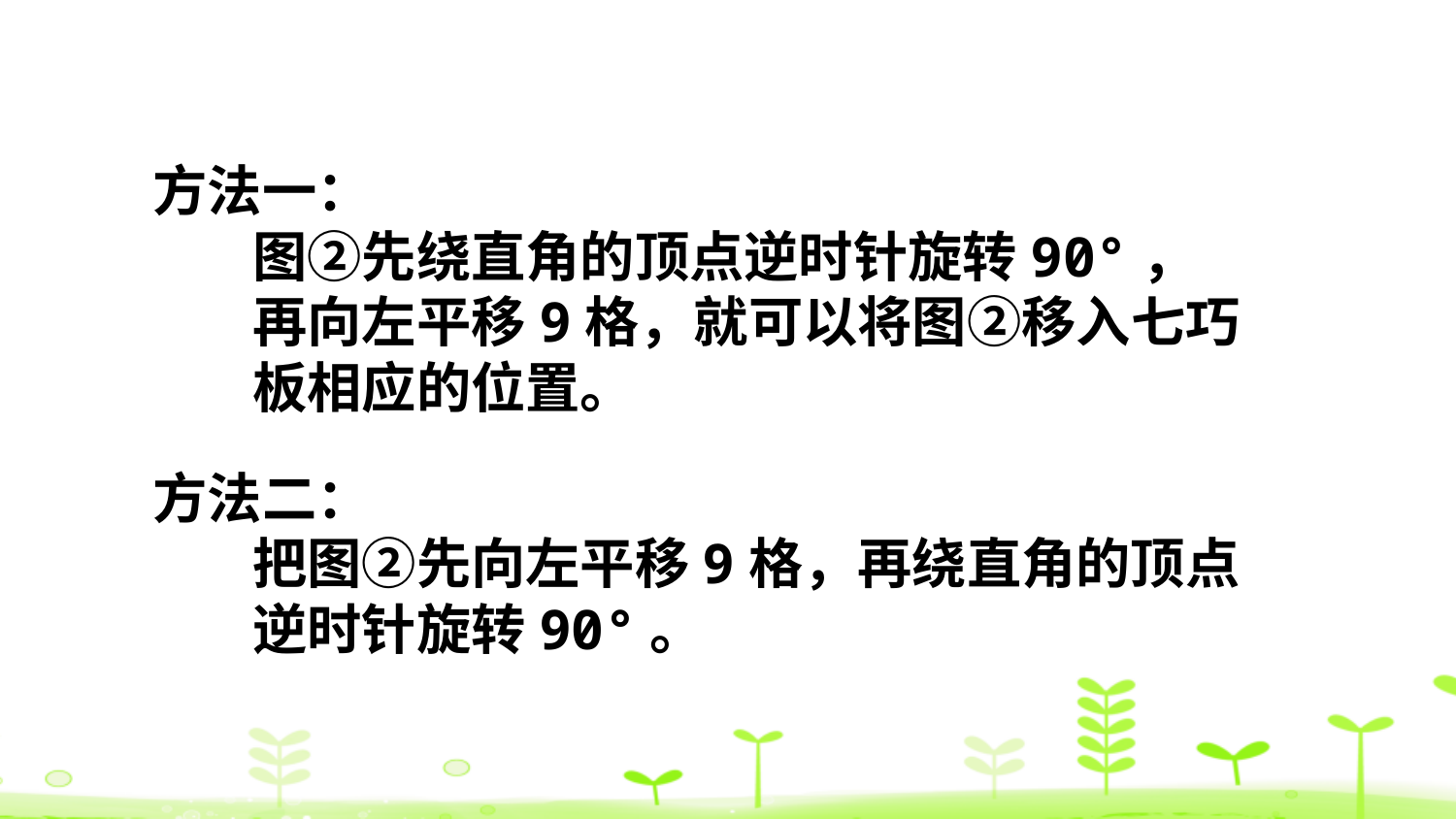

方法一：
       图②先绕直角的顶点逆时针旋转90°，
       再向左平移9格，就可以将图②移入七巧
       板相应的位置。
方法二：
       把图②先向左平移9格，再绕直角的顶点
       逆时针旋转90°。